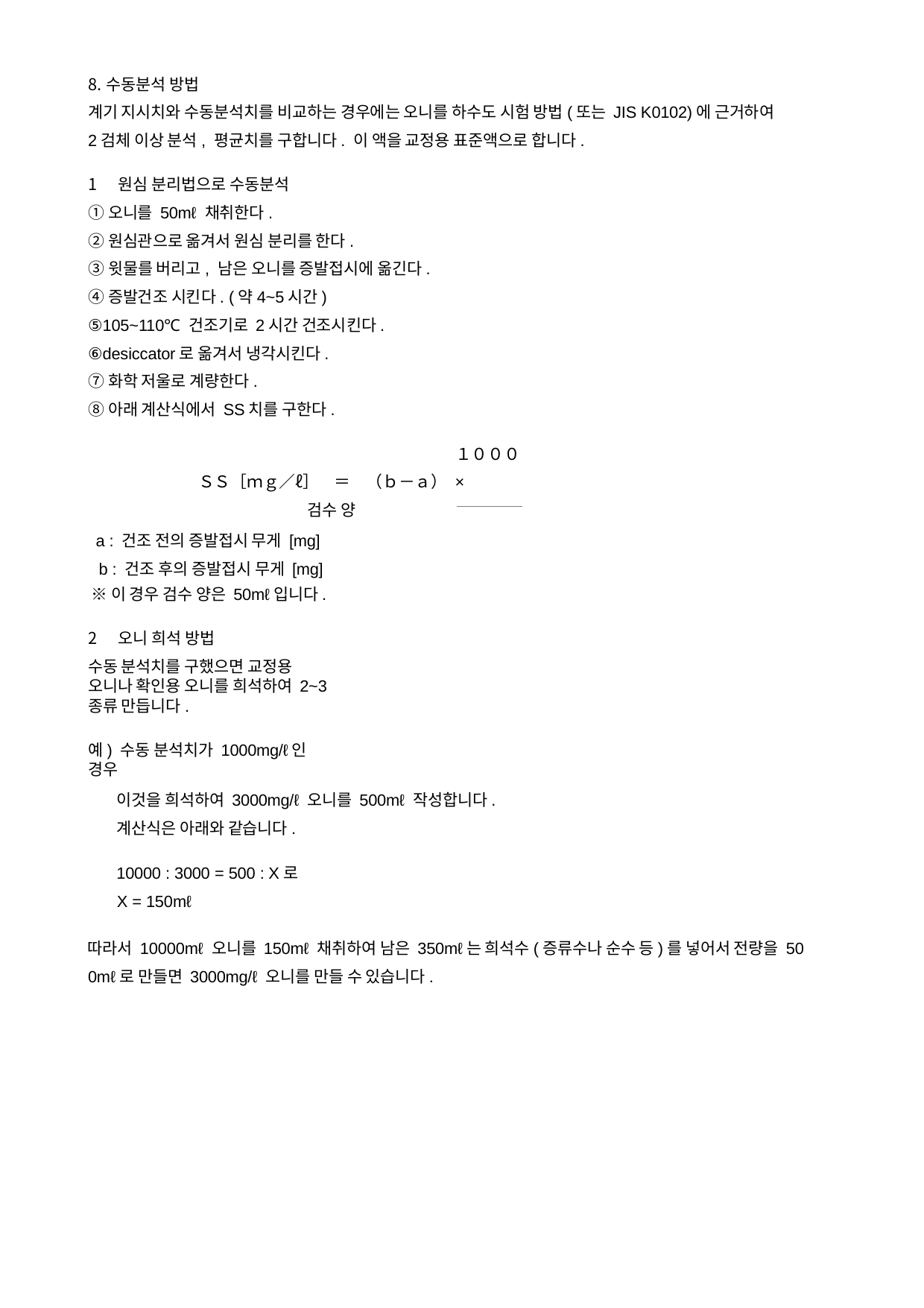

수동분석 방법
계기 지시치와 수동분석치를 비교하는 경우에는 오니를 하수도 시험 방법(또는 JIS K0102)에 근거하여
2검체 이상 분석, 평균치를 구합니다. 이 액을 교정용 표준액으로 합니다.

원심 분리법으로 수동분석
①오니를 50mℓ 채취한다.
②원심관으로 옮겨서 원심 분리를 한다.
③윗물를 버리고, 남은 오니를 증발접시에 옮긴다.
④증발건조 시킨다. (약4~5시간)
⑤105~110℃ 건조기로 2시간 건조시킨다.
⑥desiccator로 옮겨서 냉각시킨다.
⑦화학 저울로 계량한다.
⑧아래 계산식에서 SS치를 구한다.

１０００
ＳＳ［ｍｇ／ℓ］	＝	（ｂ－ａ） ×
검수 양
a : 건조 전의 증발접시 무게 [mg]  b : 건조 후의 증발접시 무게 [mg]
※이 경우 검수 양은 50mℓ입니다.

오니 희석 방법
수동 분석치를 구했으면 교정용 오니나 확인용 오니를 희석하여 2~3 종류 만듭니다.

예) 수동 분석치가 1000mg/ℓ인 경우
이것을 희석하여 3000mg/ℓ 오니를 500mℓ 작성합니다.  계산식은 아래와 같습니다.

10000 : 3000 = 500 : X로  X = 150mℓ

따라서 10000mℓ 오니를 150mℓ 채취하여 남은 350mℓ는 희석수(증류수나 순수 등)를 넣어서 전량을 50  0mℓ로 만들면 3000mg/ℓ 오니를 만들 수 있습니다.